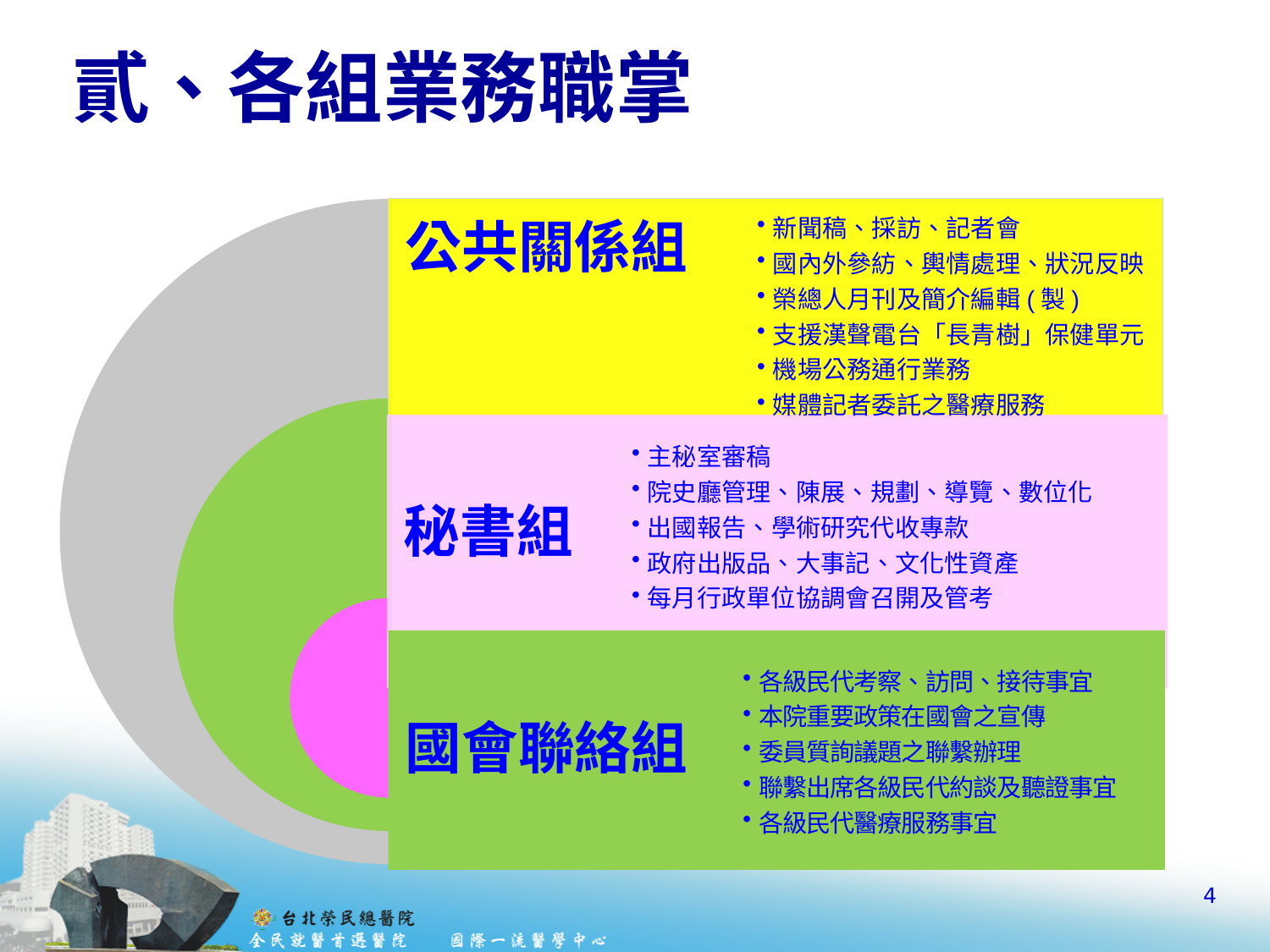

貳、各組業務職掌

公共關係組

秘書組
國會聯絡組
新聞稿、採訪、記者會
國內外參紡、輿情處理、狀況反映
榮總人月刊及簡介編輯(製)
支援漢聲電台「長青樹」保健單元
機場公務通行業務
媒體記者委託之醫療服務

主秘室審稿
院史廳管理、陳展、規劃、導覽、數位化
出國報告、學術研究代收專款
政府出版品、大事記、文化性資產
每月行政單位協調會召開及管考

各級民代考察、訪問、接待事宜
本院重要政策在國會之宣傳
委員質詢議題之聯繫辦理
聯繫出席各級民代約談及聽證事宜
各級民代醫療服務事宜

4